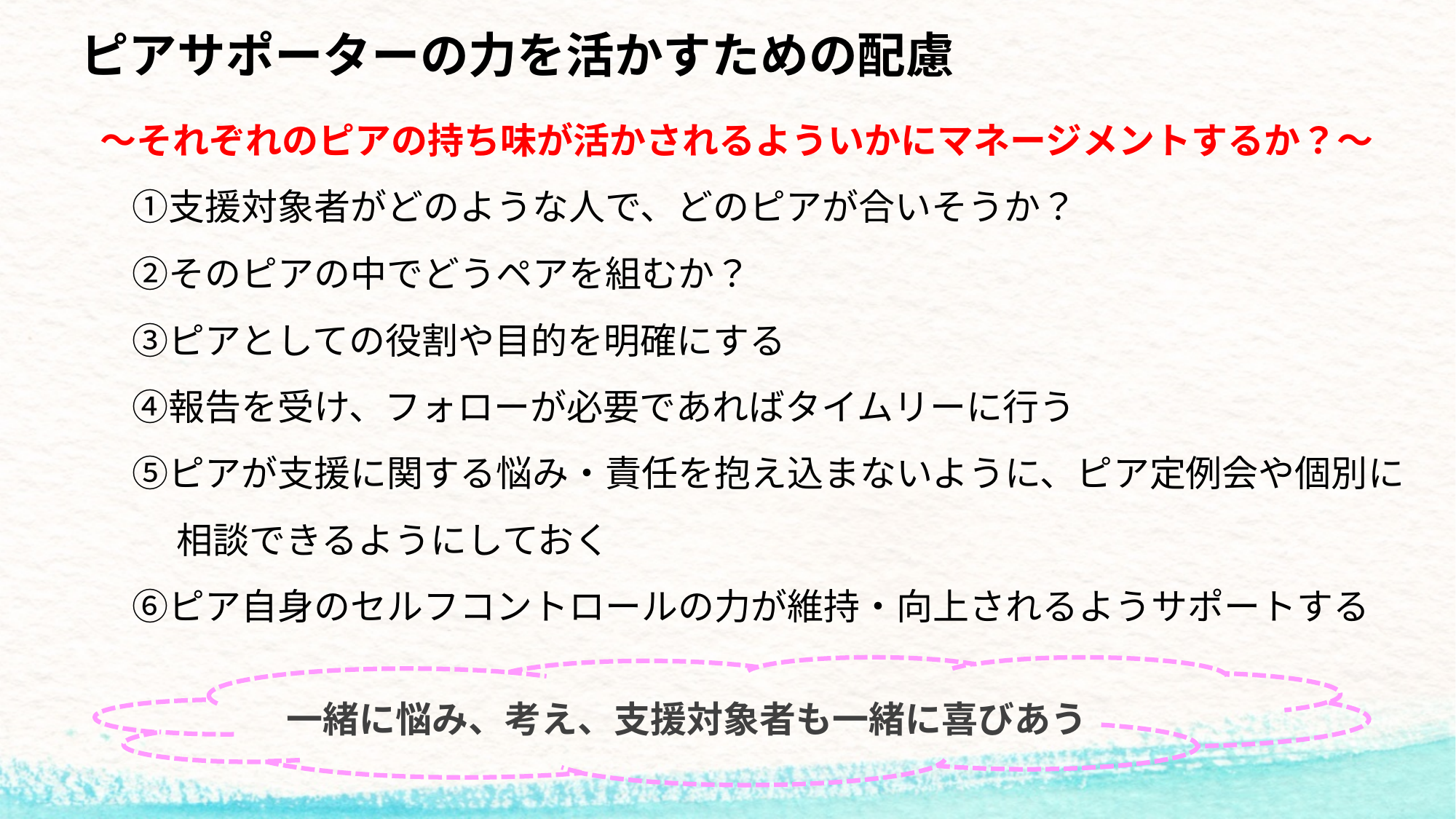

# ピアサポーターの力を活かすための配慮
～それぞれのピアの持ち味が活かされるよういかにマネージメントするか？～
　　①支援対象者がどのような人で、どのピアが合いそうか？
　　②そのピアの中でどうペアを組むか？
　　③ピアとしての役割や目的を明確にする
　　④報告を受け、フォローが必要であればタイムリーに行う
　　⑤ピアが支援に関する悩み・責任を抱え込まないように、ピア定例会や個別に
　　　 相談できるようにしておく
　　⑥ピア自身のセルフコントロールの力が維持・向上されるようサポートする

一緒に悩み、考え、支援対象者も一緒に喜びあう